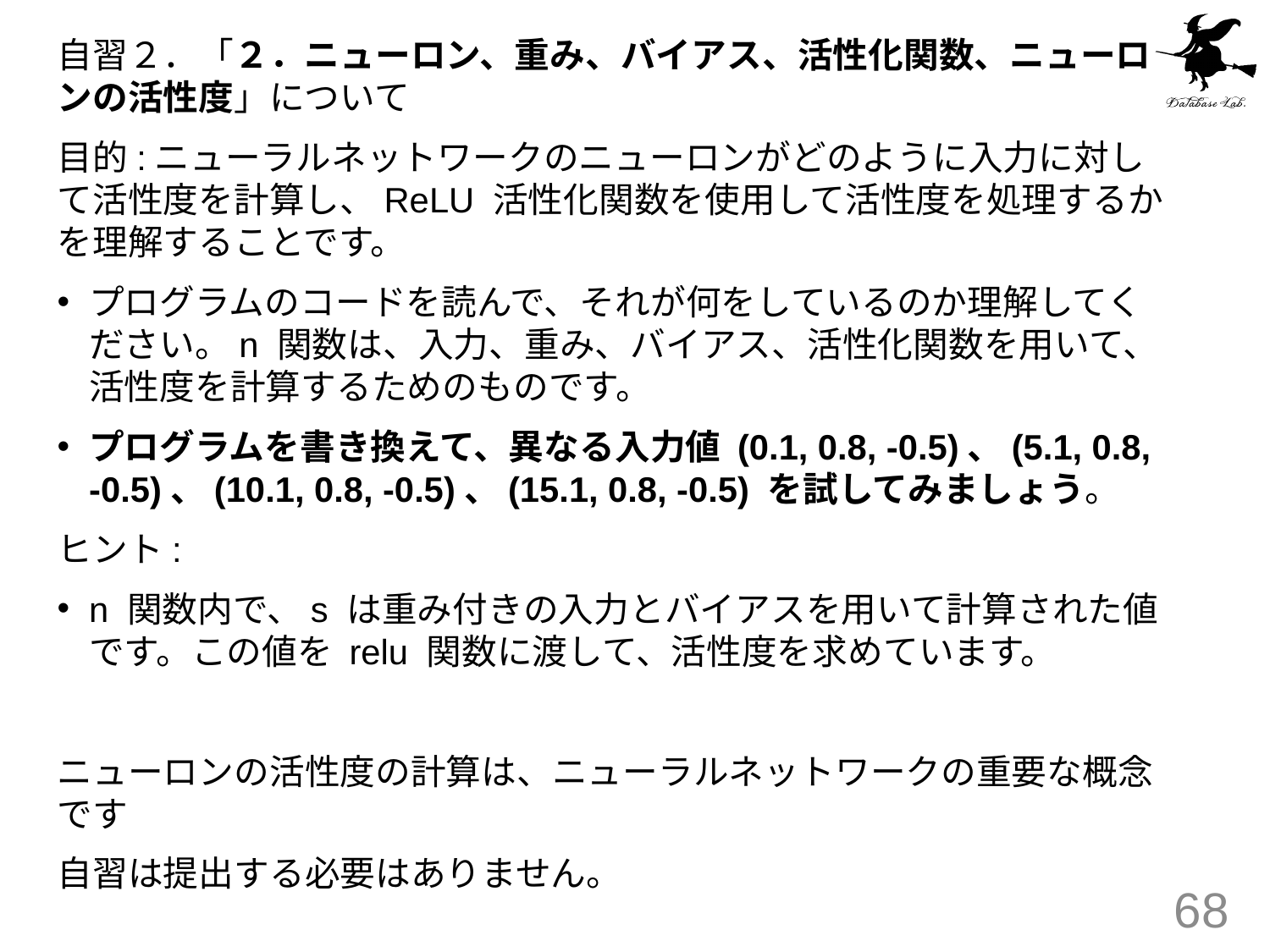

自習２．「２．ニューロン、重み、バイアス、活性化関数、ニューロンの活性度」について
目的:ニューラルネットワークのニューロンがどのように入力に対して活性度を計算し、ReLU 活性化関数を使用して活性度を処理するかを理解することです。
プログラムのコードを読んで、それが何をしているのか理解してください。n 関数は、入力、重み、バイアス、活性化関数を用いて、活性度を計算するためのものです。
プログラムを書き換えて、異なる入力値 (0.1, 0.8, -0.5)、(5.1, 0.8, -0.5)、(10.1, 0.8, -0.5)、(15.1, 0.8, -0.5) を試してみましょう。
ヒント:
n 関数内で、s は重み付きの入力とバイアスを用いて計算された値です。この値を relu 関数に渡して、活性度を求めています。

ニューロンの活性度の計算は、ニューラルネットワークの重要な概念です
自習は提出する必要はありません。

68